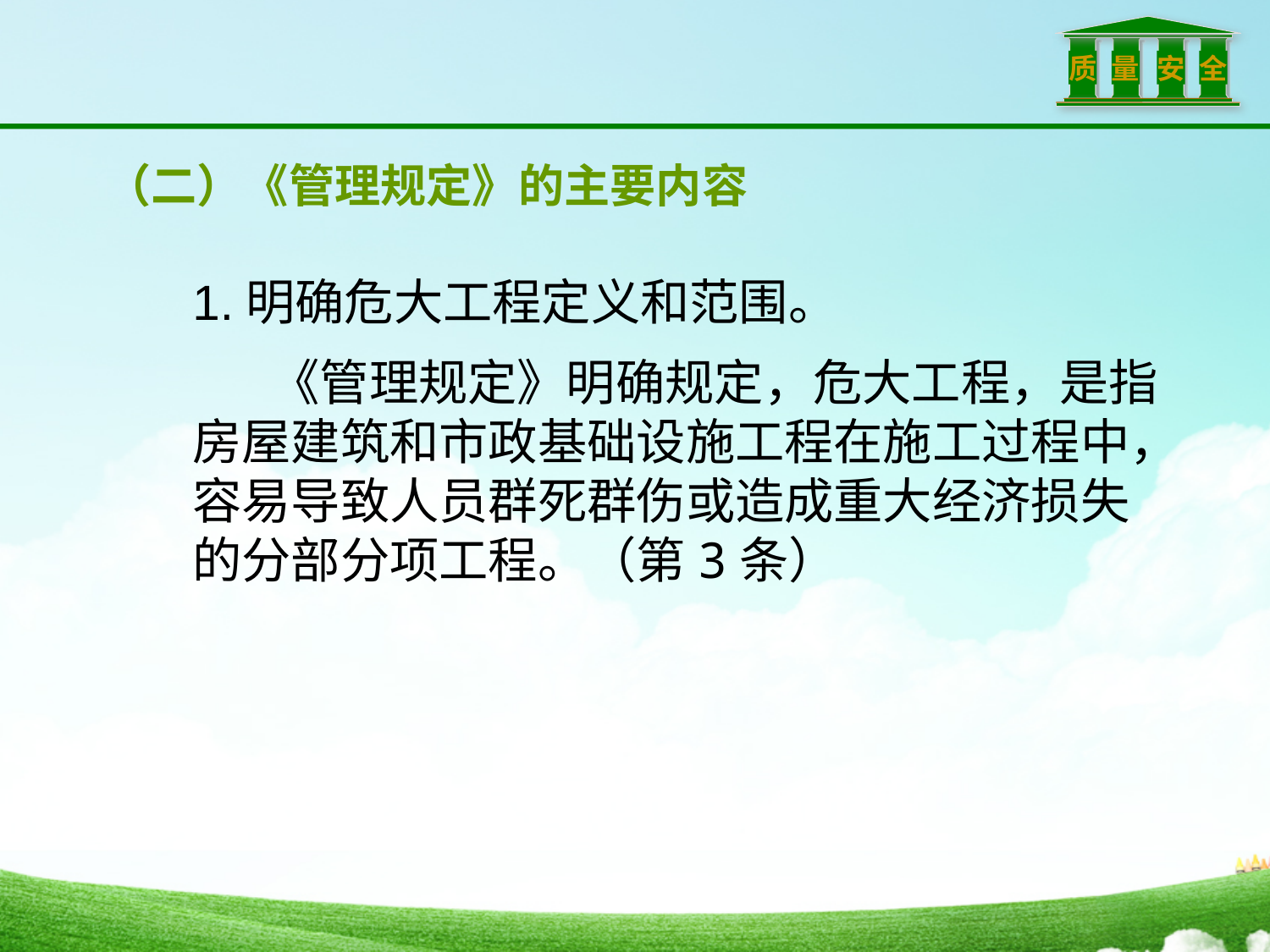

（二）《管理规定》的主要内容
1.明确危大工程定义和范围。
      《管理规定》明确规定，危大工程，是指房屋建筑和市政基础设施工程在施工过程中，容易导致人员群死群伤或造成重大经济损失的分部分项工程。（第3条）